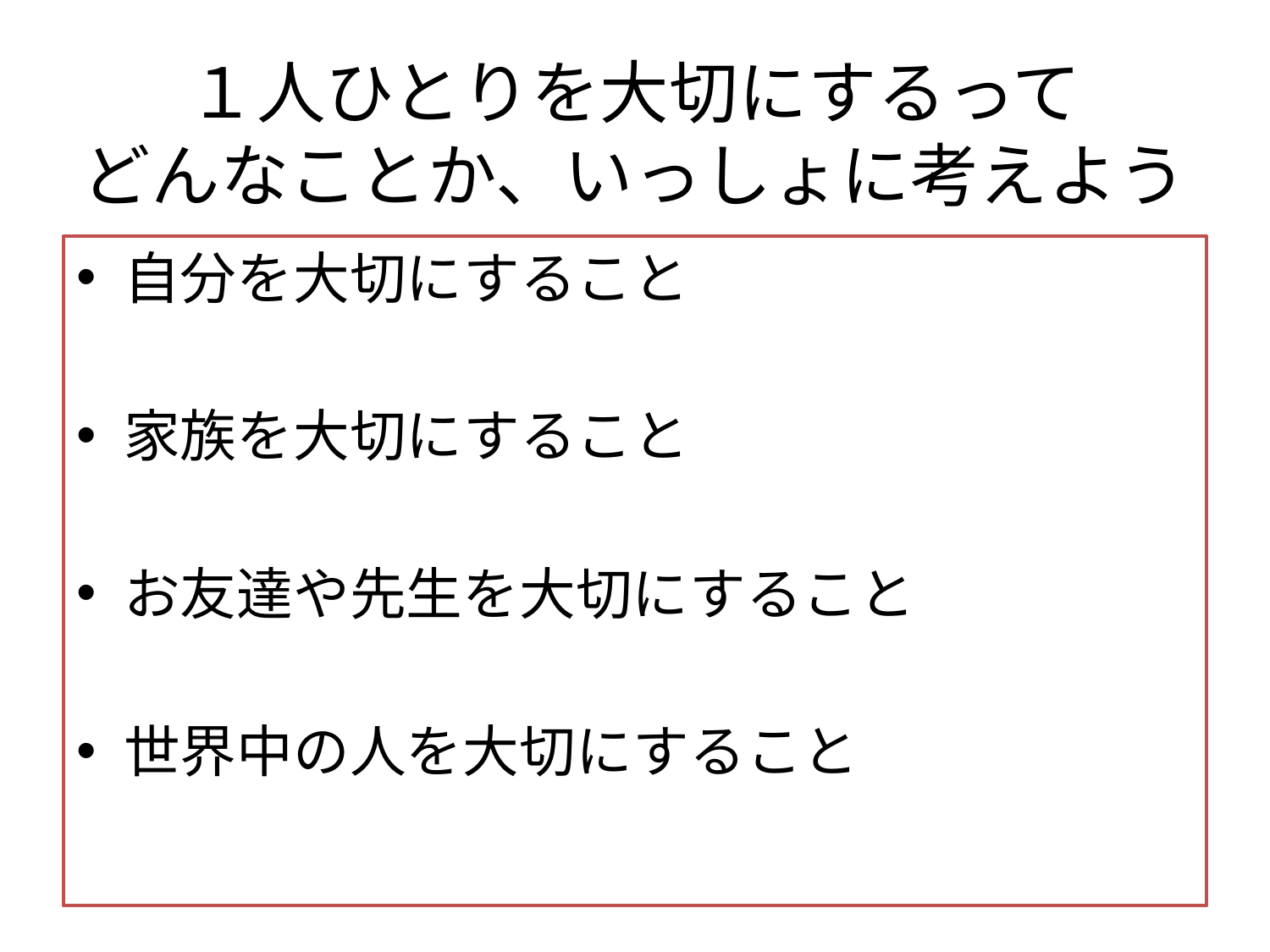

# １人ひとりを大切にするって どんなことか、いっしょに考えよう
自分を大切にすること

家族を大切にすること

お友達や先生を大切にすること

世界中の人を大切にすること